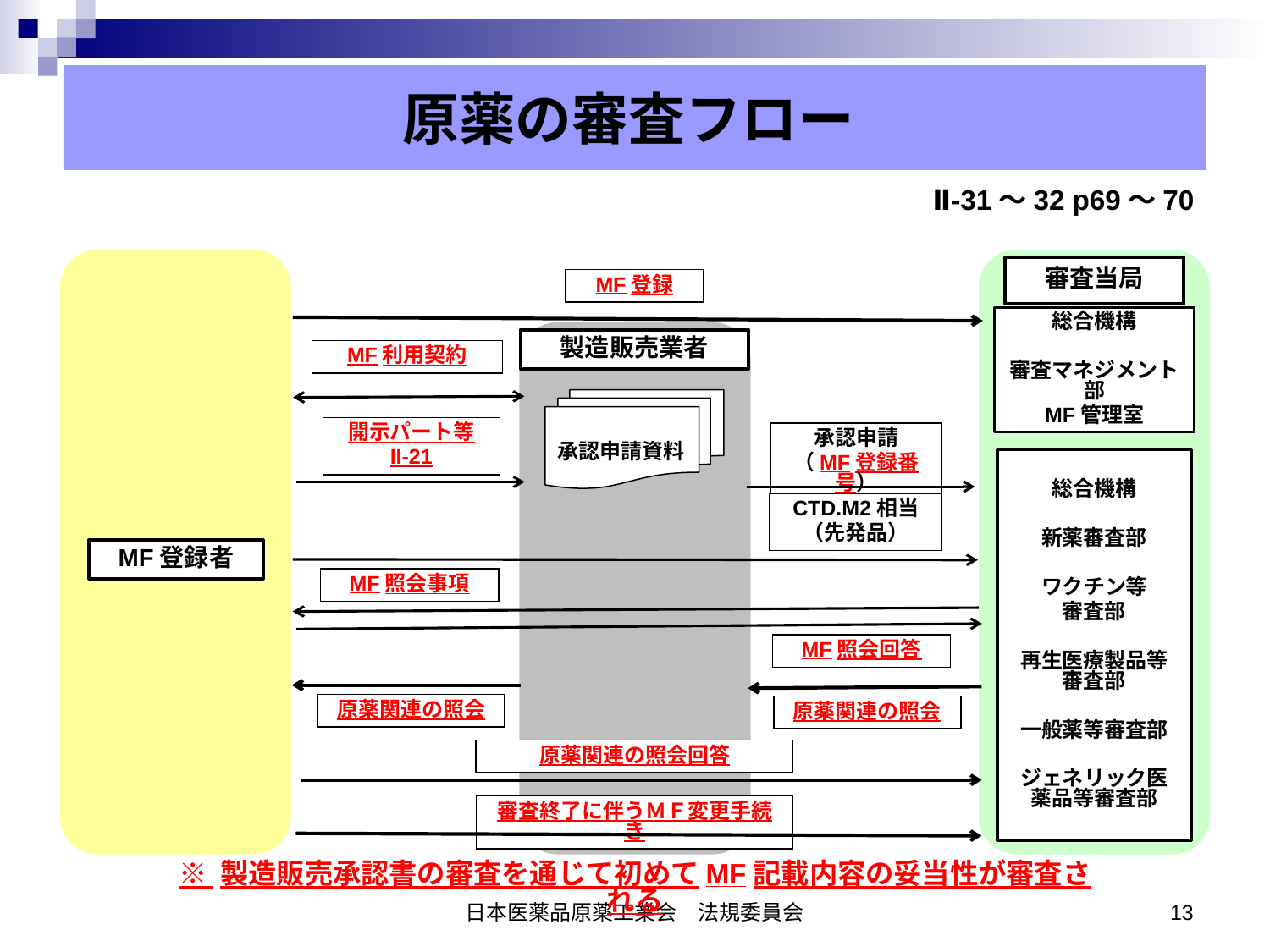

原薬の審査フロー
Ⅱ-31〜32 p69〜70

審査当局
MF登録
総合機構

審査マネジメント部
MF管理室

製造販売業者
MF利用契約

承認申請資料
開示パート等
II-21
承認申請
（MF登録番号）
総合機構

新薬審査部

ワクチン等
審査部

再生医療製品等審査部

一般薬等審査部

ジェネリック医薬品等審査部
CTD.M2相当
（先発品）
MF登録者
MF照会事項
MF照会回答
原薬関連の照会
原薬関連の照会
原薬関連の照会回答
審査終了に伴うＭＦ変更手続き
※ 製造販売承認書の審査を通じて初めてMF記載内容の妥当性が審査される
日本医薬品原薬工業会　法規委員会
13